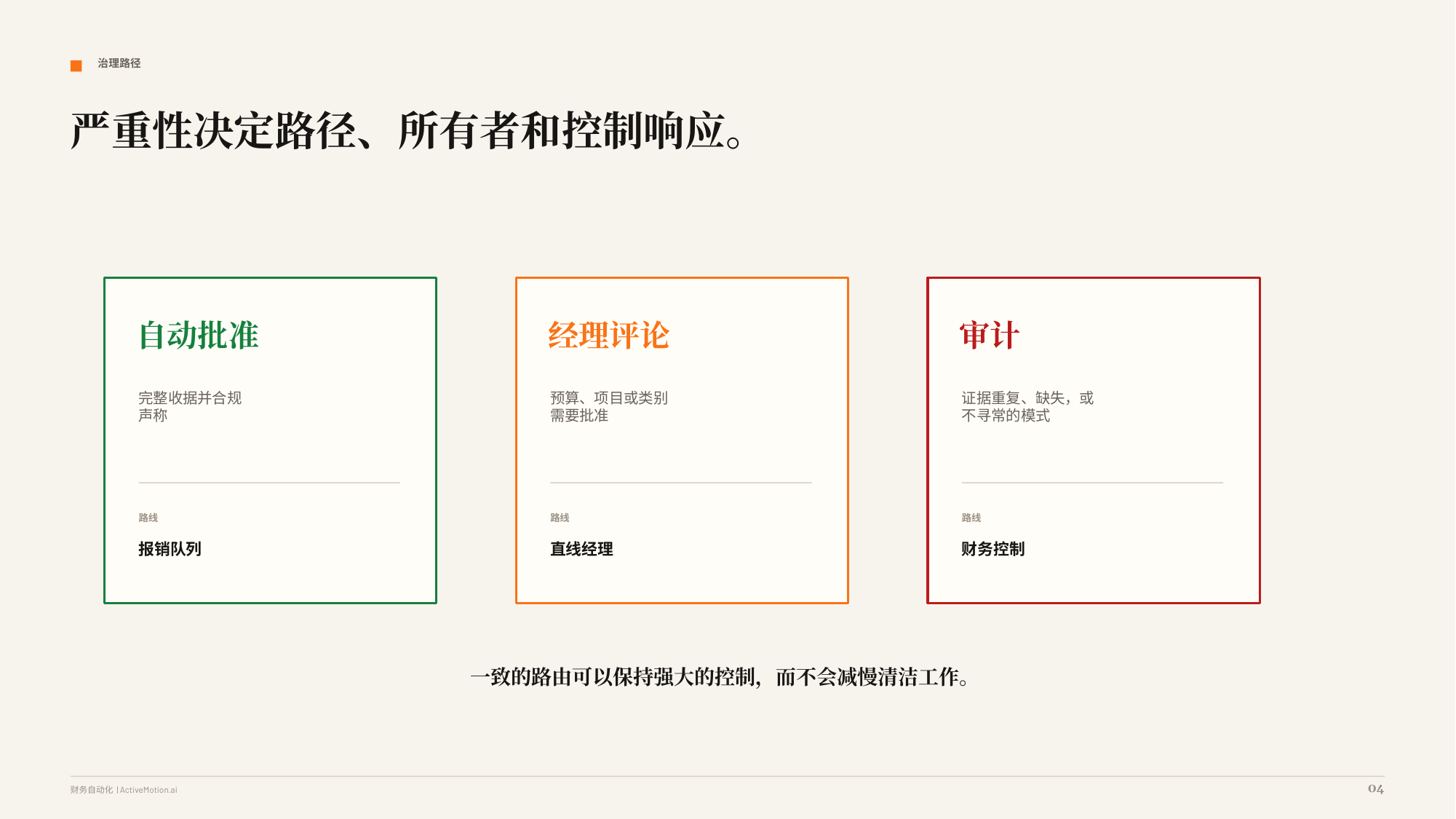

治理路径

严重性决定路径、所有者和控制响应。

自动批准
经理评论
审计
完整收据并合规
声称
预算、项目或类别
需要批准
证据重复、缺失，或
不寻常的模式

路线
路线
路线
报销队列
直线经理
财务控制
一致的路由可以保持强大的控制，而不会减慢清洁工作。

04
财务自动化 | ActiveMotion.ai